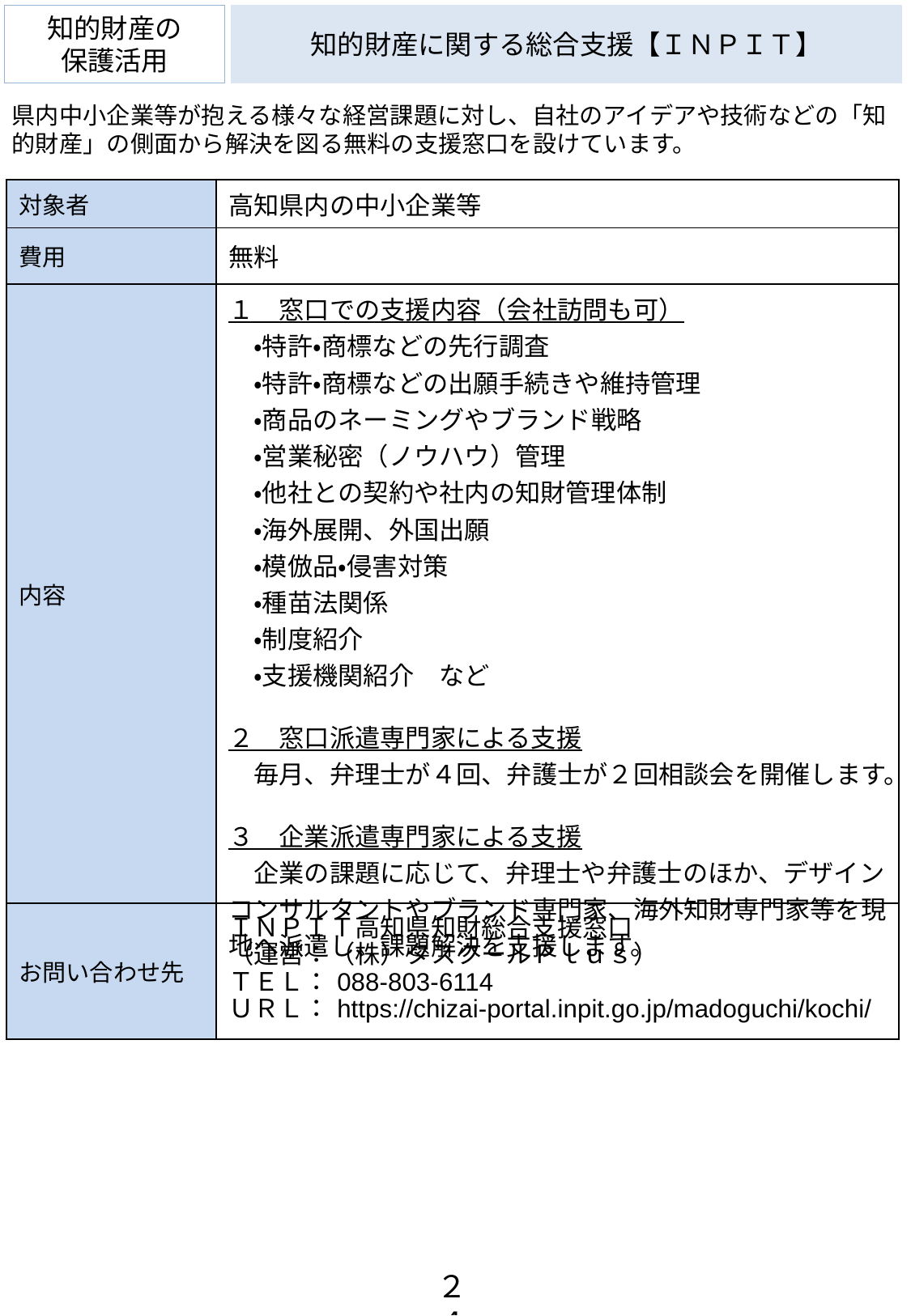

知的財産の
保護活用
# 知的財産に関する総合支援【ＩＮＰＩＴ】
県内中小企業等が抱える様々な経営課題に対し、自社のアイデアや技術などの「知的財産」の側面から解決を図る無料の支援窓口を設けています。
| 対象者 | 高知県内の中小企業等 |
| --- | --- |
| 費用 | 無料 |
| 内容 | １　窓口での支援内容（会社訪問も可） 　・特許・商標などの先行調査 　・特許・商標などの出願手続きや維持管理 　・商品のネーミングやブランド戦略 　・営業秘密（ノウハウ）管理 　・他社との契約や社内の知財管理体制 　・海外展開、外国出願 　・模倣品・侵害対策 　・種苗法関係 　・制度紹介 　・支援機関紹介　など ２　窓口派遣専門家による支援 　毎月、弁理士が４回、弁護士が２回相談会を開催します。 ３　企業派遣専門家による支援 　企業の課題に応じて、弁理士や弁護士のほか、デザインコンサルタントやブランド専門家、海外知財専門家等を現地へ派遣し、課題解決を支援します。 |
| お問い合わせ先 | ＩＮＰＩＴ高知県知財総合支援窓口 （運営：（株）タスクールＰｌｕｓ） ＴＥＬ：088-803-6114 ＵＲＬ：https://chizai-portal.inpit.go.jp/madoguchi/kochi/ |
２４